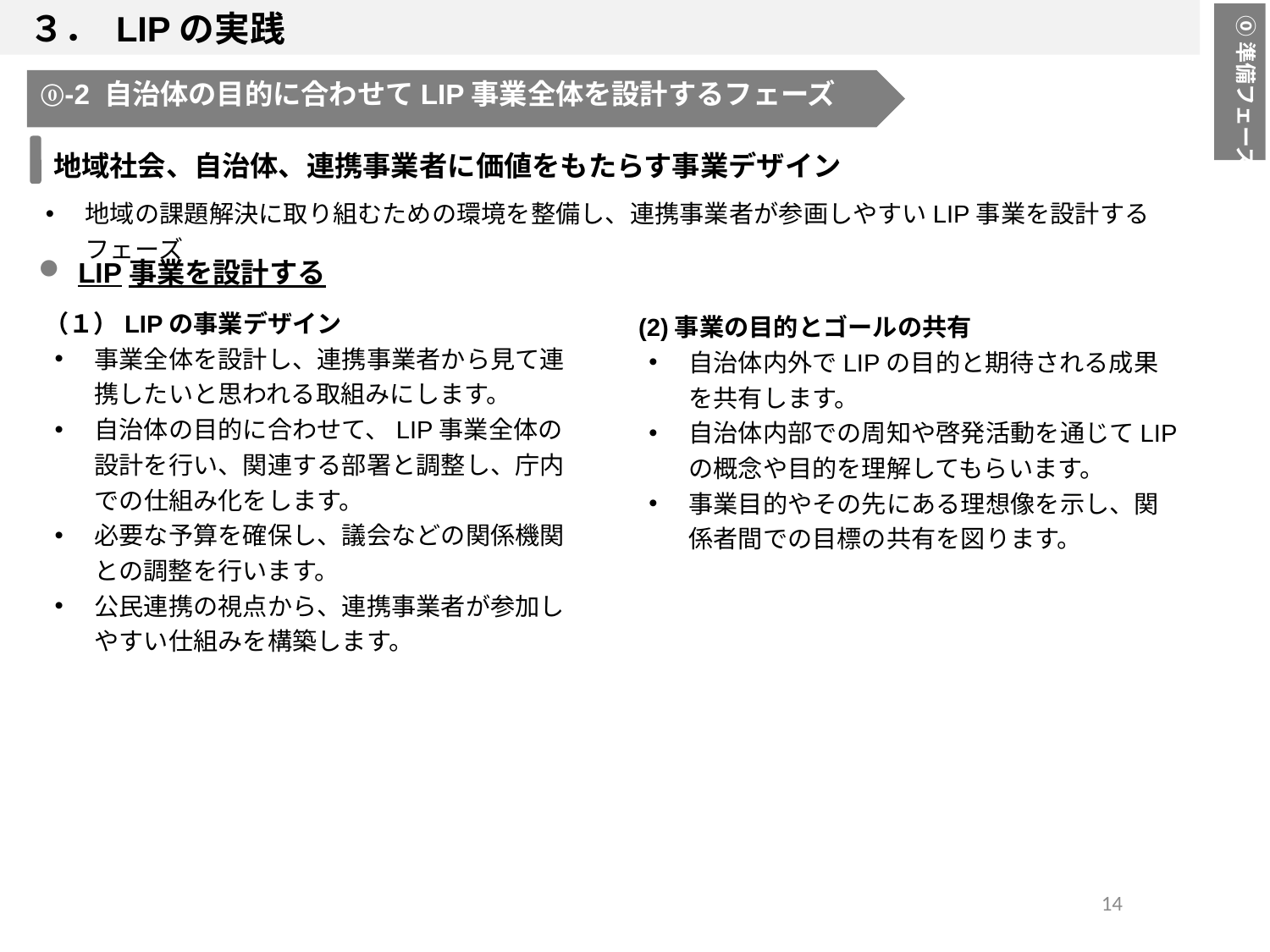

３． LIPの実践
⓪準備フェーズ
⓪-2 自治体の目的に合わせてLIP事業全体を設計するフェーズ
地域社会、自治体、連携事業者に価値をもたらす事業デザイン

地域の課題解決に取り組むための環境を整備し、連携事業者が参画しやすいLIP事業を設計するフェーズ
LIP事業を設計する
（１）LIPの事業デザイン
事業全体を設計し、連携事業者から見て連携したいと思われる取組みにします。
自治体の目的に合わせて、LIP事業全体の設計を行い、関連する部署と調整し、庁内での仕組み化をします。
必要な予算を確保し、議会などの関係機関との調整を行います。
公民連携の視点から、連携事業者が参加しやすい仕組みを構築します。
(2)事業の目的とゴールの共有
自治体内外でLIPの目的と期待される成果を共有します。
自治体内部での周知や啓発活動を通じてLIPの概念や目的を理解してもらいます。
事業目的やその先にある理想像を示し、関係者間での目標の共有を図ります。
14